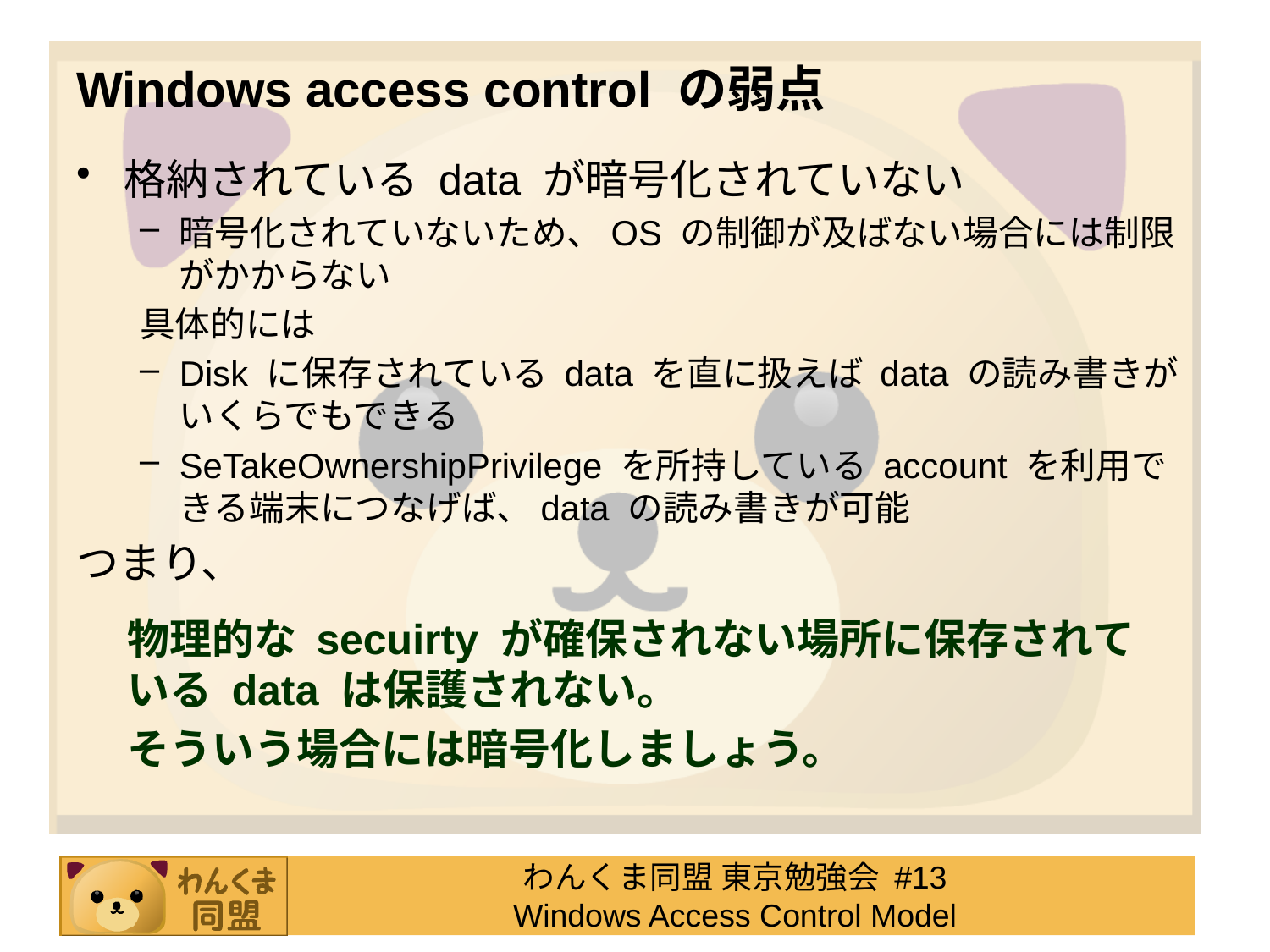

# Windows access control の弱点
格納されている data が暗号化されていない
暗号化されていないため、OS の制御が及ばない場合には制限がかからない
具体的には
Disk に保存されている data を直に扱えば data の読み書きがいくらでもできる
SeTakeOwnershipPrivilege を所持している account を利用できる端末につなげば、data の読み書きが可能
つまり、
物理的な secuirty が確保されない場所に保存されている data は保護されない。
そういう場合には暗号化しましょう。